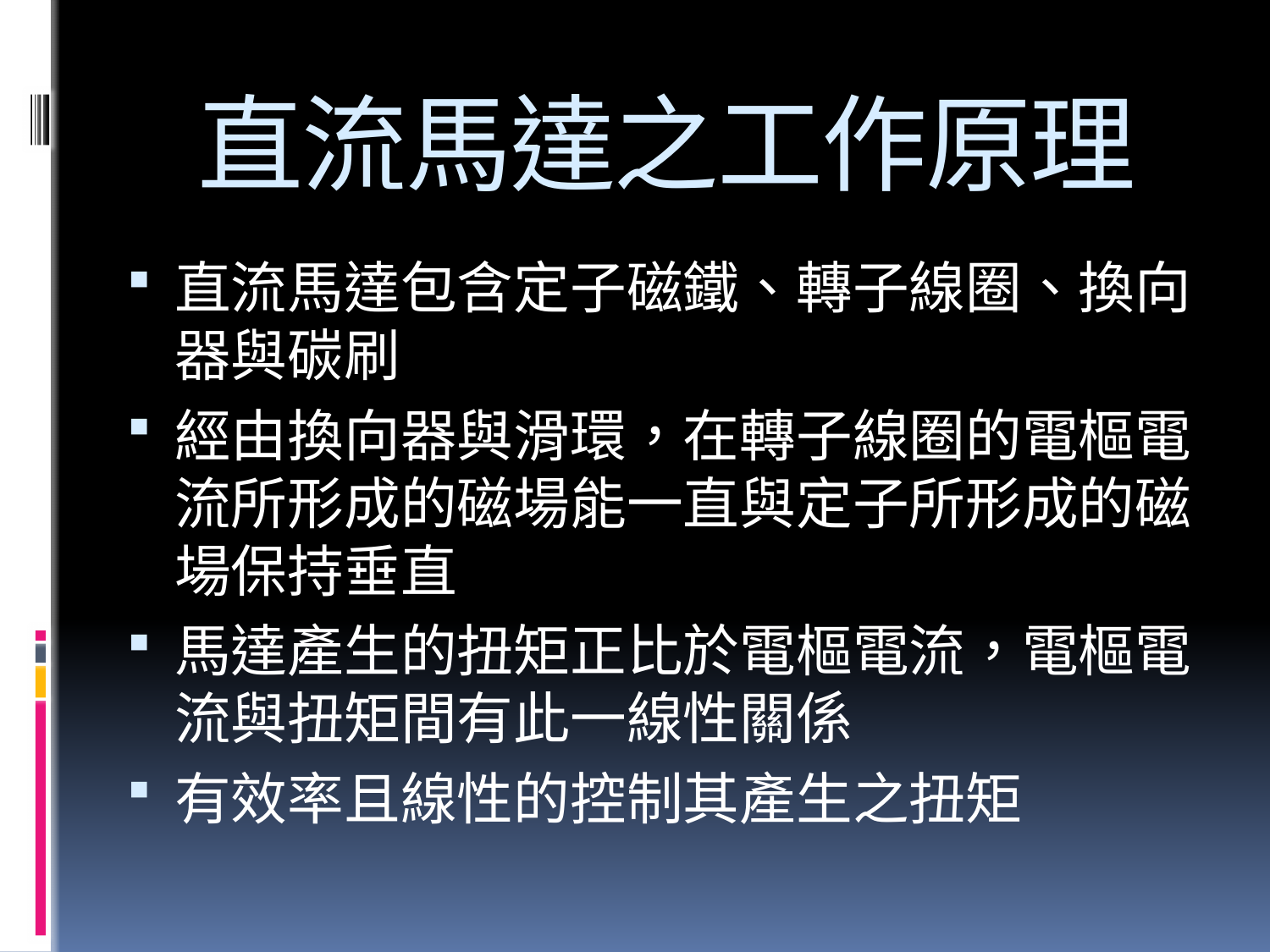

# 直流馬達之工作原理
直流馬達包含定子磁鐵、轉子線圈、換向器與碳刷
經由換向器與滑環，在轉子線圈的電樞電流所形成的磁場能一直與定子所形成的磁場保持垂直
馬達產生的扭矩正比於電樞電流，電樞電流與扭矩間有此一線性關係
有效率且線性的控制其產生之扭矩